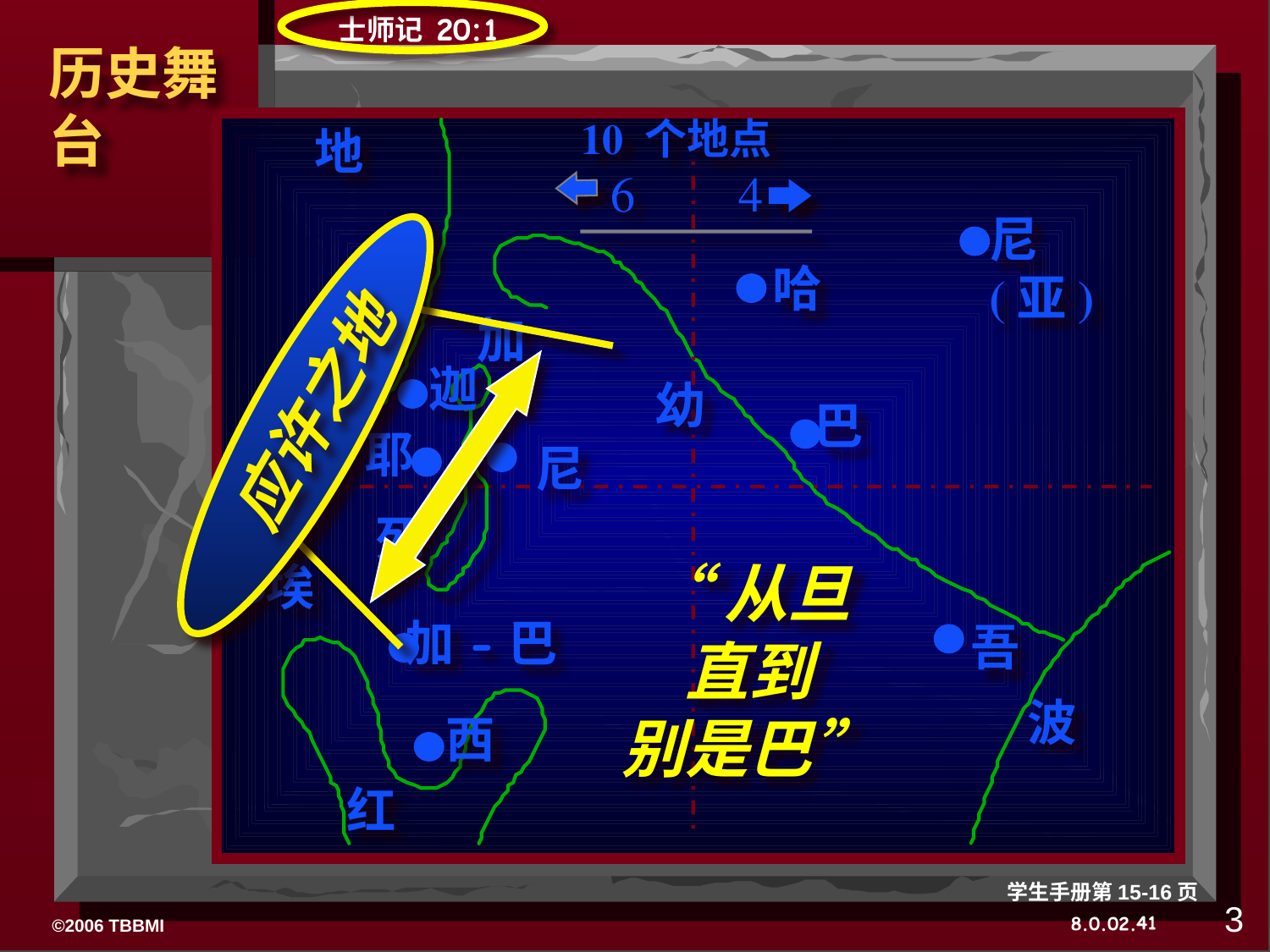

士师记 20:1
10 个地点
 地

6
4

应许之地

尼(亚)

哈

加

迦

幼

巴

耶

尼

“从旦
直到
别是巴”

死

埃

加-巴
吾

波
西

红
学生手册第15-16页
3
41